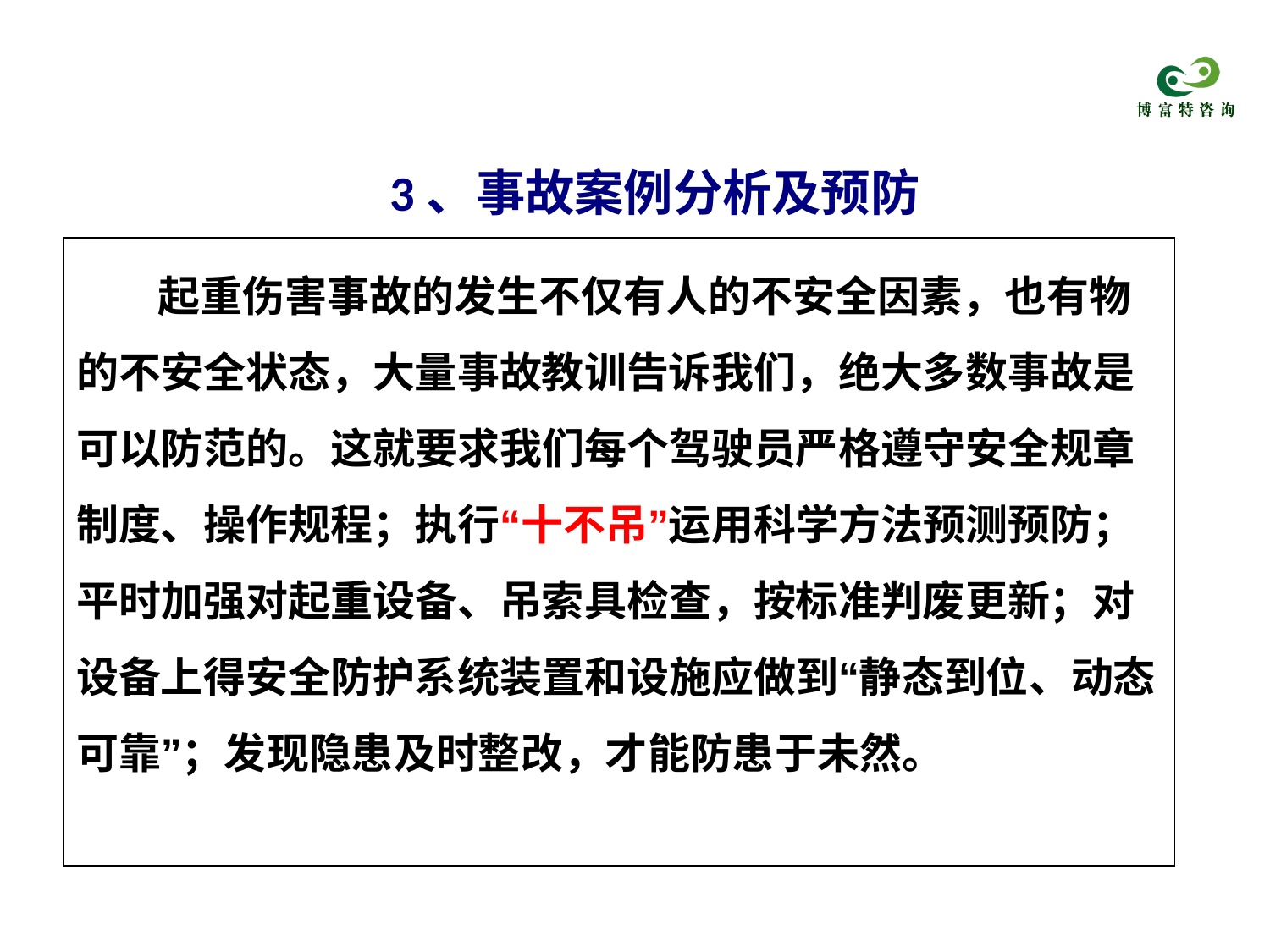

3、事故案例分析及预防
  起重伤害事故的发生不仅有人的不安全因素，也有物的不安全状态，大量事故教训告诉我们，绝大多数事故是可以防范的。这就要求我们每个驾驶员严格遵守安全规章制度、操作规程；执行“十不吊”运用科学方法预测预防；平时加强对起重设备、吊索具检查，按标准判废更新；对设备上得安全防护系统装置和设施应做到“静态到位、动态可靠”；发现隐患及时整改，才能防患于未然。
29